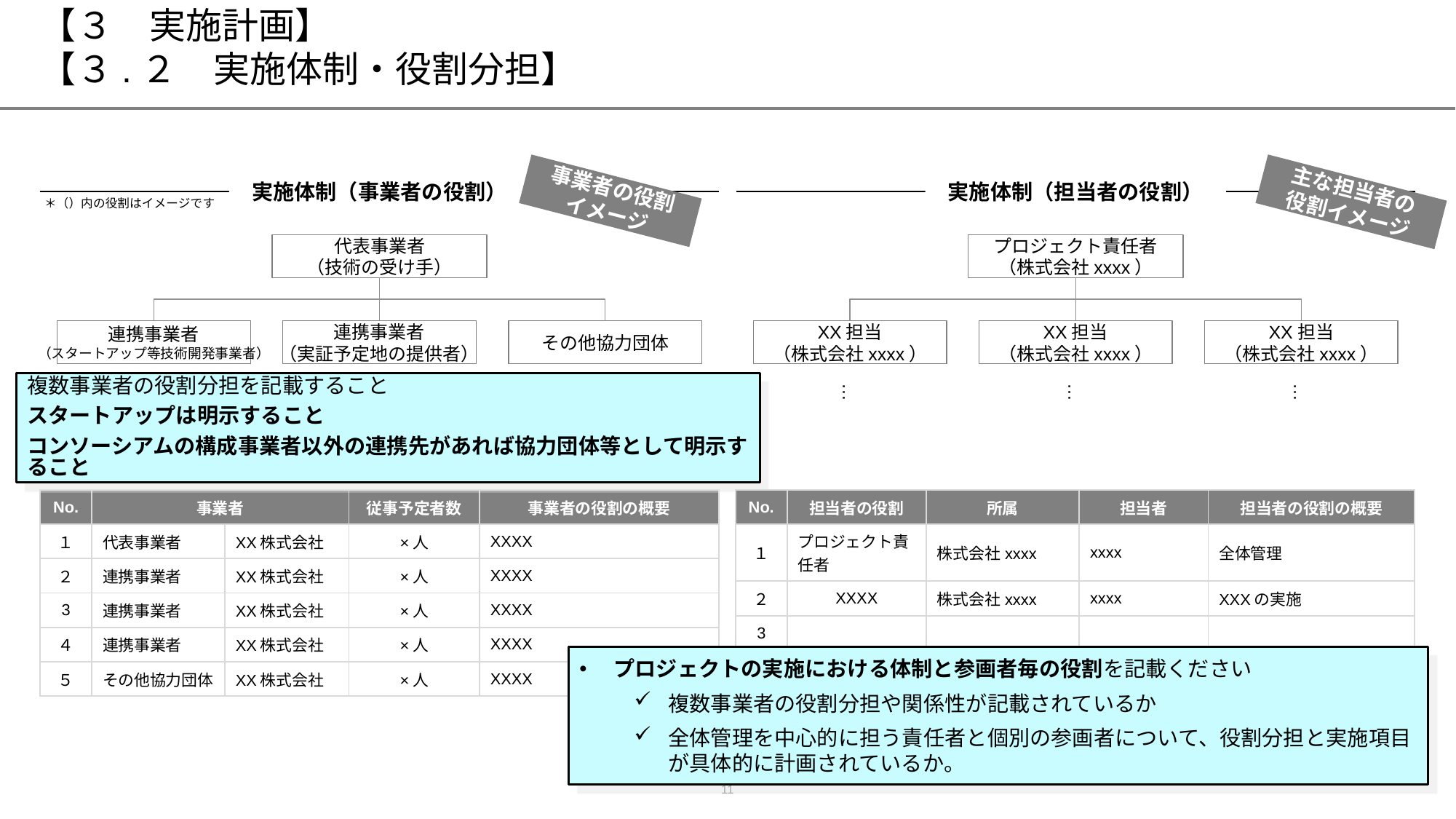

# 【３　実施計画】 【３.２　実施体制・役割分担】

事業者の役割
イメージ
主な担当者の
役割イメージ
実施体制（事業者の役割）
実施体制（担当者の役割）
＊（）内の役割はイメージです
代表事業者
（技術の受け手）
プロジェクト責任者
（株式会社xxxx）
連携事業者
（スタートアップ等技術開発事業者）
連携事業者
（実証予定地の提供者）
その他協力団体
XX担当
（株式会社xxxx）
XX担当
（株式会社xxxx）
XX担当
（株式会社xxxx）
…
…
…
複数事業者の役割分担を記載すること
スタートアップは明示すること
コンソーシアムの構成事業者以外の連携先があれば協力団体等として明示すること
| No. | 事業者 |  | 従事予定者数 | 事業者の役割の概要 |
| --- | --- | --- | --- | --- |
| １ | 代表事業者 | XX株式会社 | ×人 | XXXX |
| ２ | 連携事業者 | XX株式会社 | ×人 | XXXX |
| 3 | 連携事業者 | XX株式会社 | ×人 | XXXX |
| ４ | 連携事業者 | XX株式会社 | ×人 | XXXX |
| ５ | その他協力団体 | XX株式会社 | ×人 | XXXX |
| No. | 担当者の役割 | 所属 | 担当者 | 担当者の役割の概要 |
| --- | --- | --- | --- | --- |
| １ | プロジェクト責任者 | 株式会社xxxx | xxxx | 全体管理 |
| ２ | XXXX | 株式会社xxxx | xxxx | XXXの実施 |
| 3 |  |  |  |  |
プロジェクトの実施における体制と参画者毎の役割を記載ください
複数事業者の役割分担や関係性が記載されているか
全体管理を中心的に担う責任者と個別の参画者について、役割分担と実施項目が具体的に計画されているか。